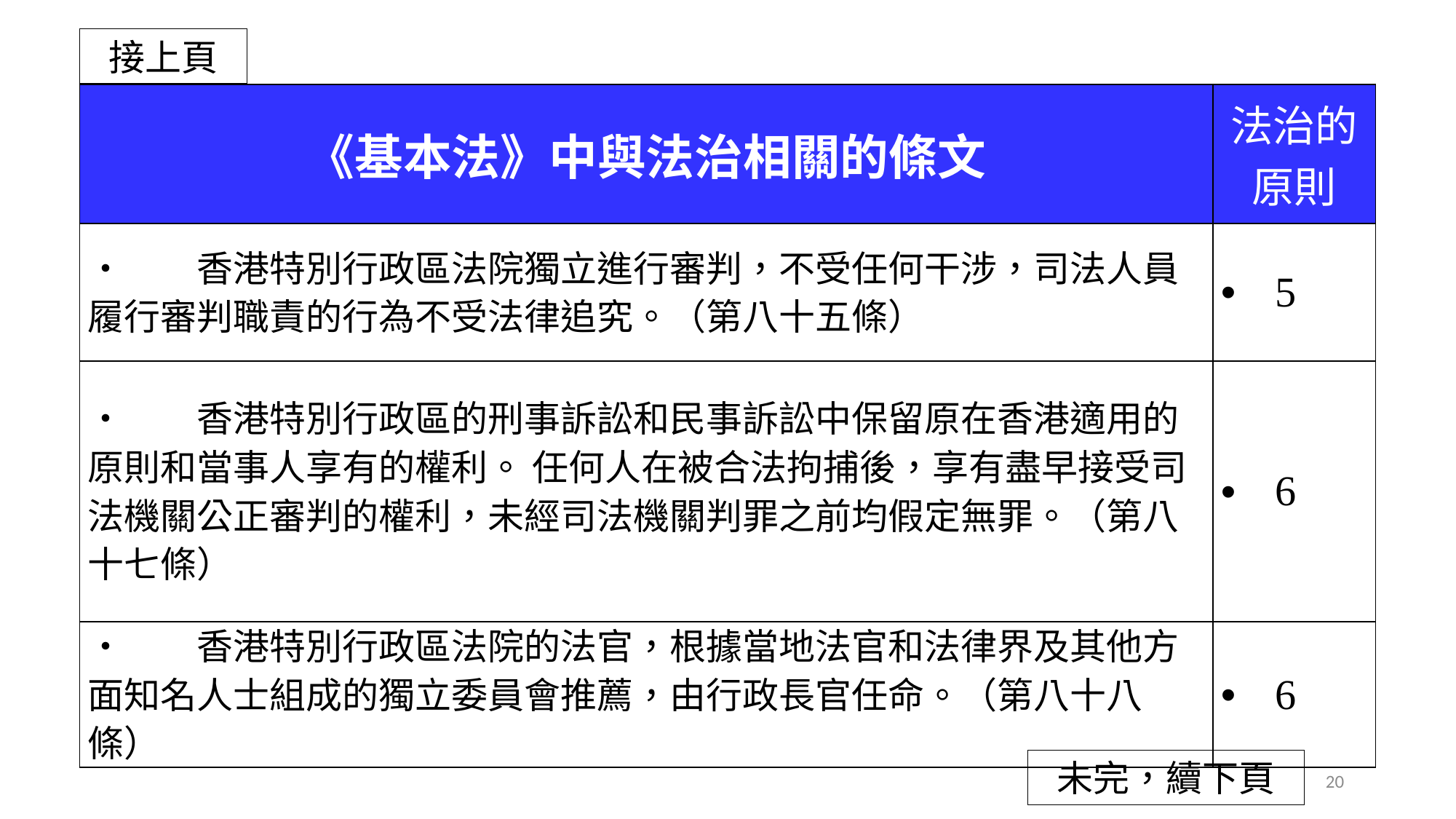

接上頁
| 《基本法》中與法治相關的條文 | 法治的原則 |
| --- | --- |
| • 香港特別行政區法院獨立進行審判，不受任何干涉，司法人員履行審判職責的行為不受法律追究。（第八十五條） | 5 |
| • 香港特別行政區的刑事訴訟和民事訴訟中保留原在香港適用的原則和當事人享有的權利。 任何人在被合法拘捕後，享有盡早接受司法機關公正審判的權利，未經司法機關判罪之前均假定無罪。（第八十七條） | 6 |
| • 香港特別行政區法院的法官，根據當地法官和法律界及其他方面知名人士組成的獨立委員會推薦，由行政長官任命。（第八十八條） | 6 |
未完，續下頁
20